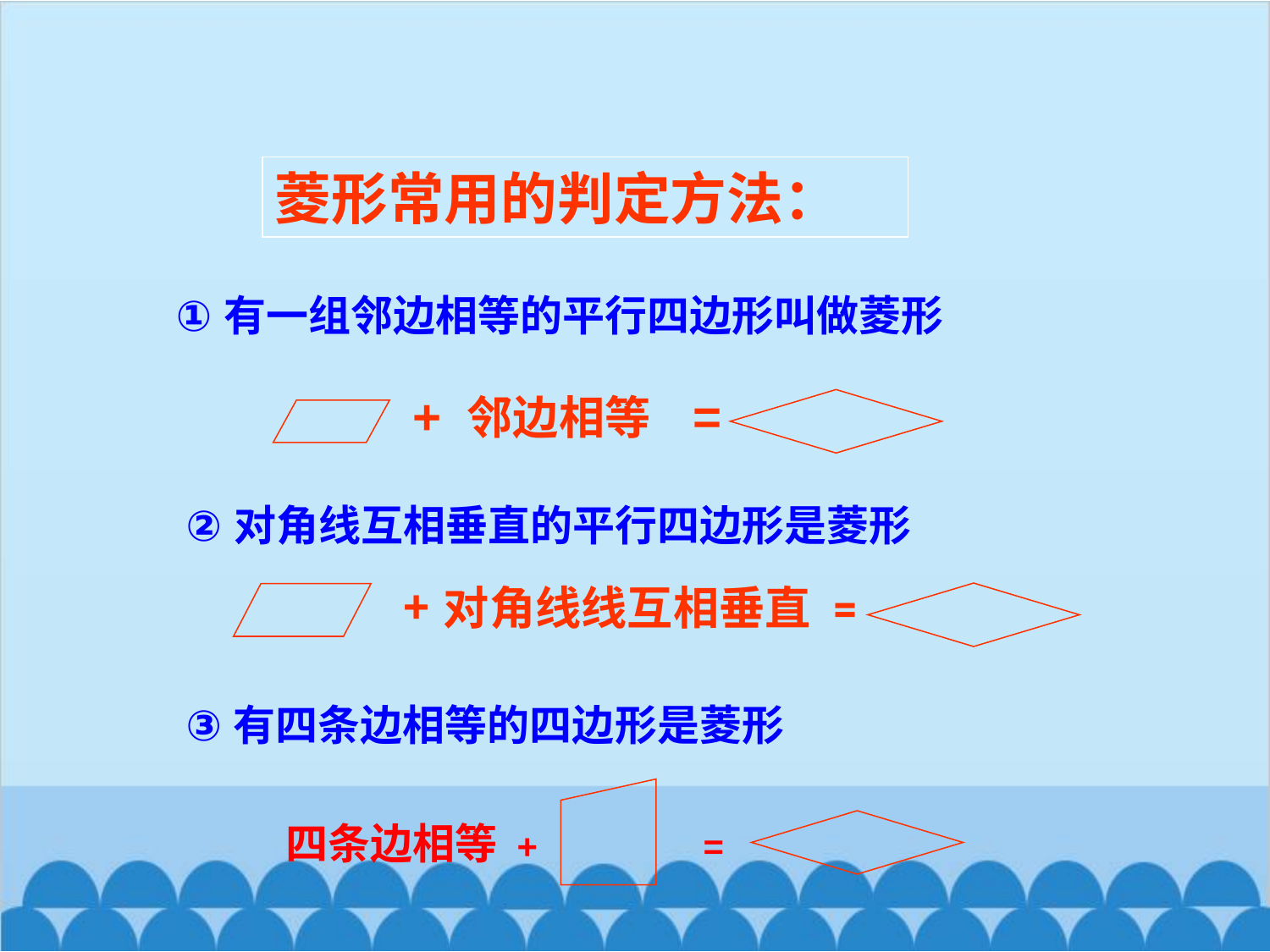

菱形常用的判定方法：
有一组邻边相等的平行四边形叫做菱形
+ 邻边相等   =

对角线互相垂直的平行四边形是菱形
+对角线线互相垂直 =

有四条边相等的四边形是菱形

四条边相等 +                 =